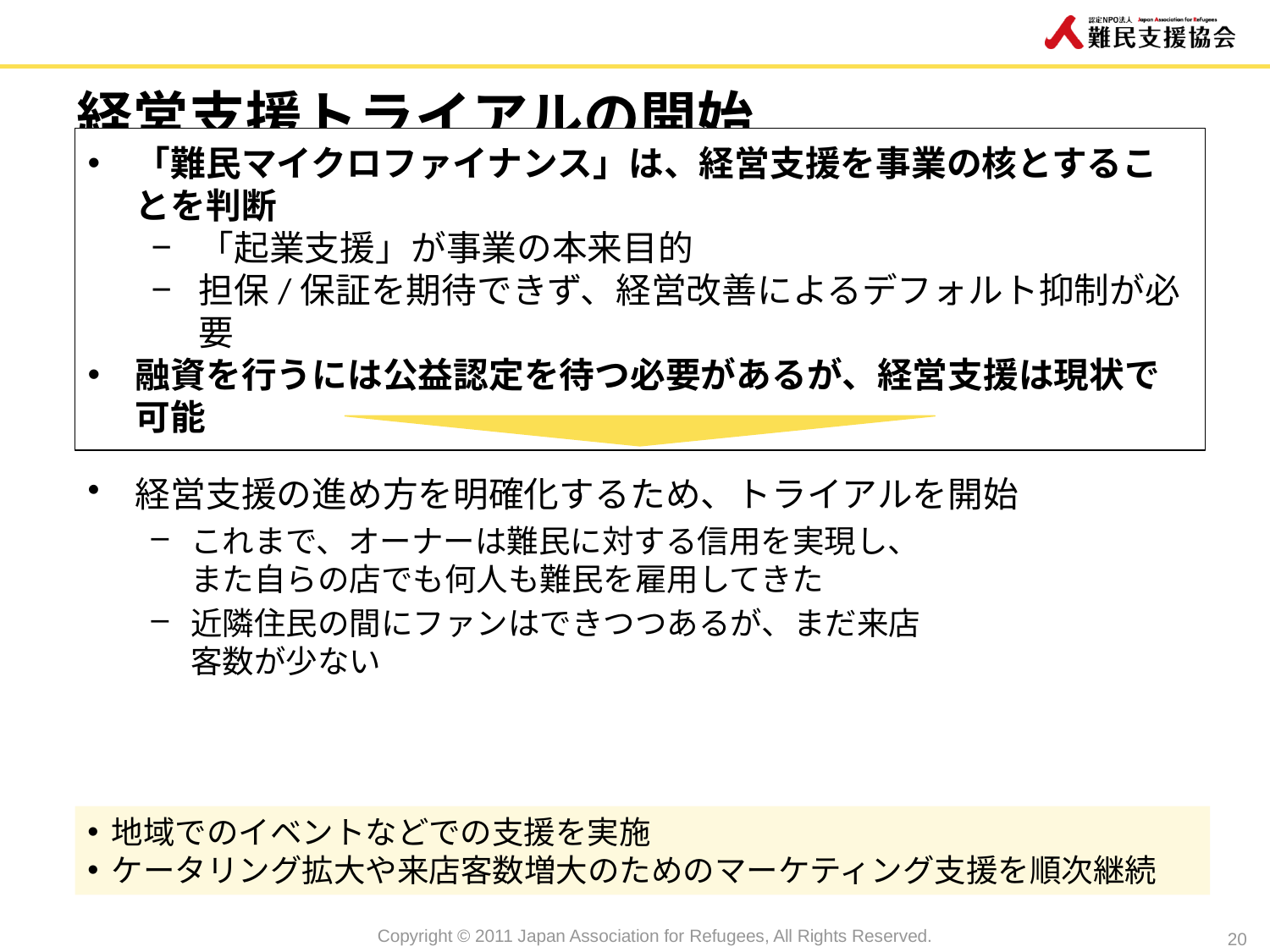

# 経営支援トライアルの開始
「難民マイクロファイナンス」は、経営支援を事業の核とすることを判断
「起業支援」が事業の本来目的
担保/保証を期待できず、経営改善によるデフォルト抑制が必要
融資を行うには公益認定を待つ必要があるが、経営支援は現状で可能

経営支援の進め方を明確化するため、トライアルを開始
これまで、オーナーは難民に対する信用を実現し、
また自らの店でも何人も難民を雇用してきた
近隣住民の間にファンはできつつあるが、まだ来店
客数が少ない
地域でのイベントなどでの支援を実施
ケータリング拡大や来店客数増大のためのマーケティング支援を順次継続
20